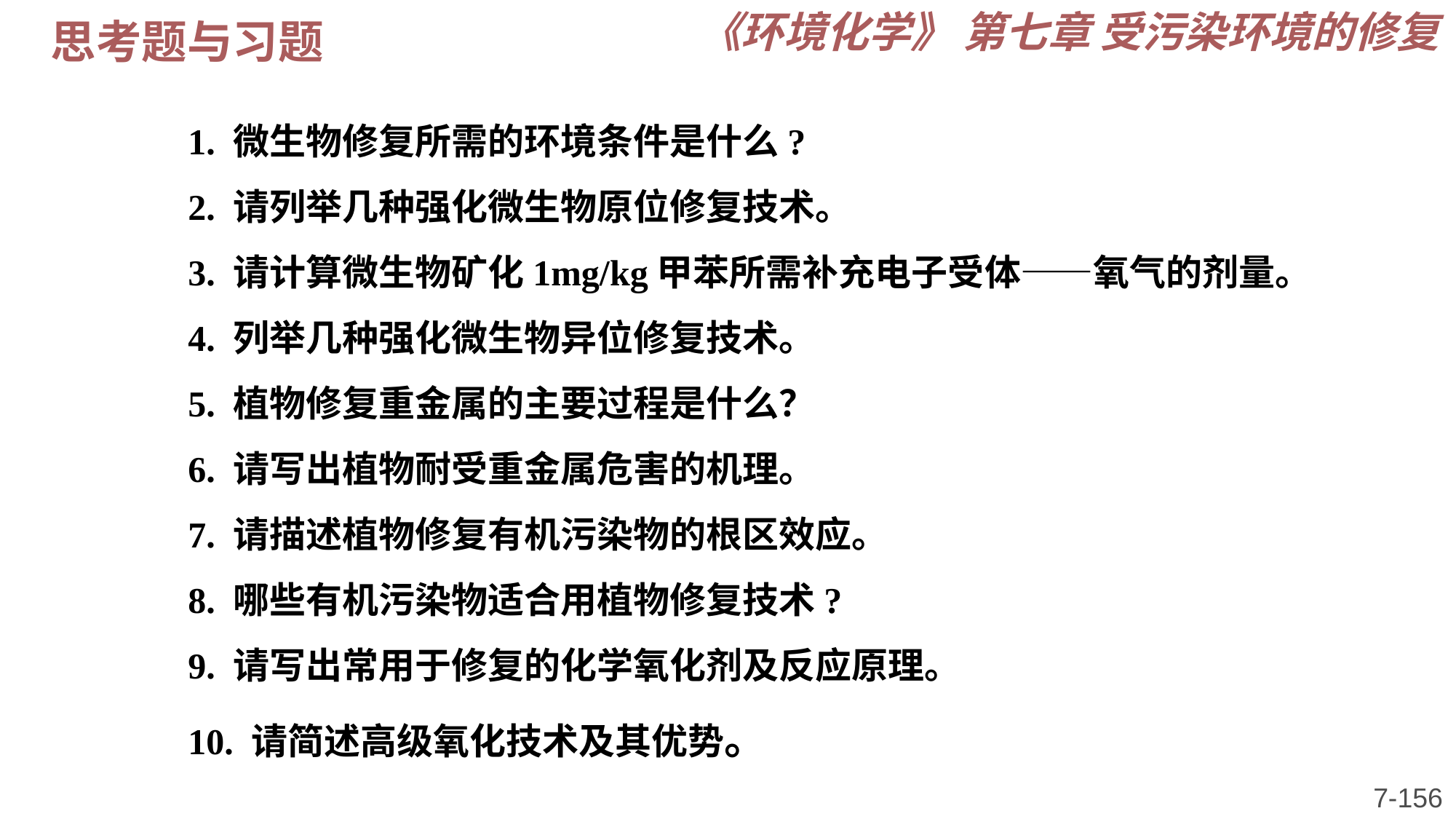

《环境化学》 第七章 受污染环境的修复
思考题与习题
1. 微生物修复所需的环境条件是什么?
2. 请列举几种强化微生物原位修复技术。
3. 请计算微生物矿化1mg/kg甲苯所需补充电子受体——氧气的剂量。
4. 列举几种强化微生物异位修复技术。
5. 植物修复重金属的主要过程是什么？
6. 请写出植物耐受重金属危害的机理。
7. 请描述植物修复有机污染物的根区效应。
8. 哪些有机污染物适合用植物修复技术?
9. 请写出常用于修复的化学氧化剂及反应原理。
10. 请简述高级氧化技术及其优势。

7-156